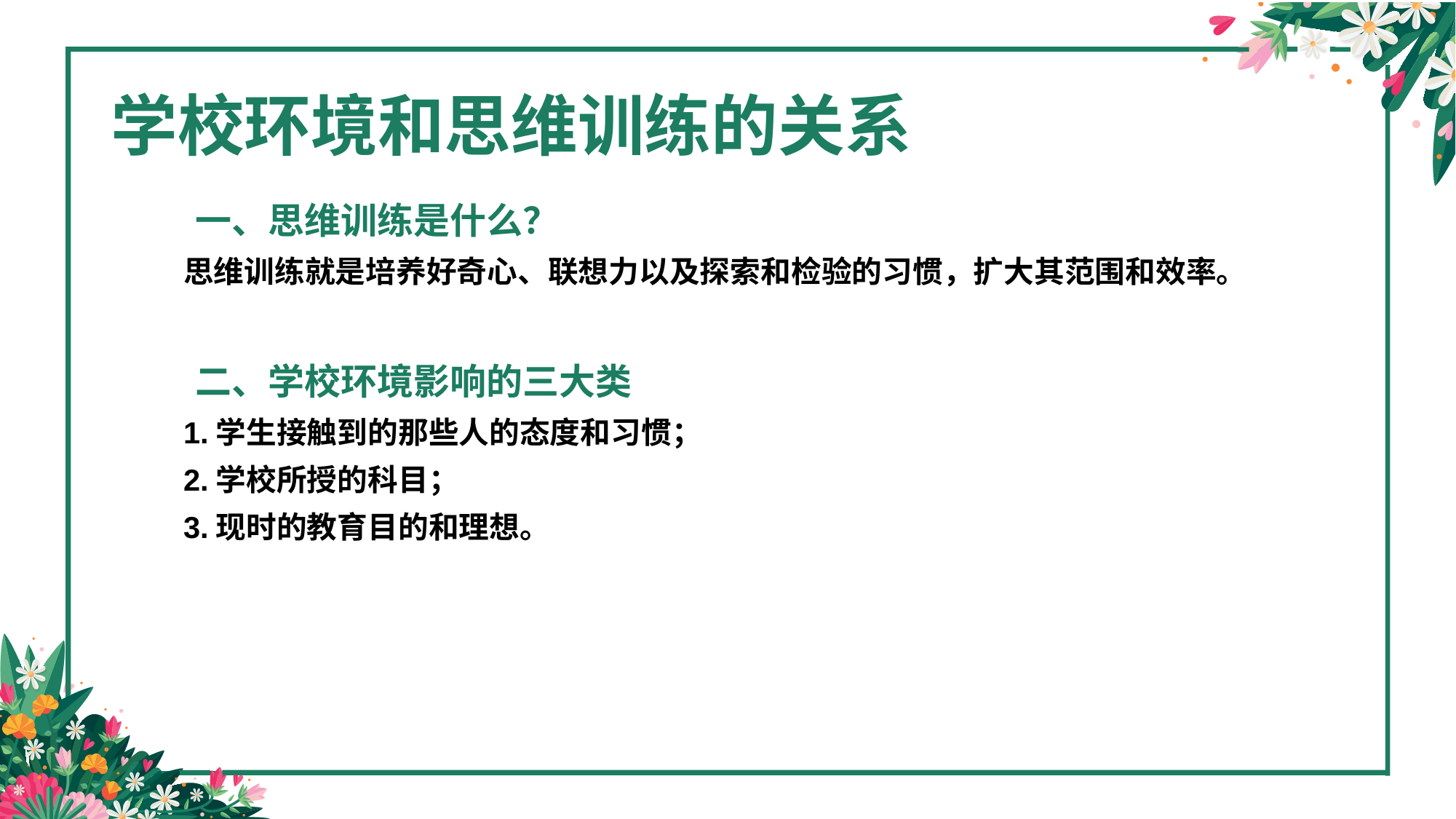

# 学校环境和思维训练的关系
一、思维训练是什么？
思维训练就是培养好奇心、联想力以及探索和检验的习惯，扩大其范围和效率。

二、学校环境影响的三大类
1.学生接触到的那些人的态度和习惯；
2.学校所授的科目；
3.现时的教育目的和理想。